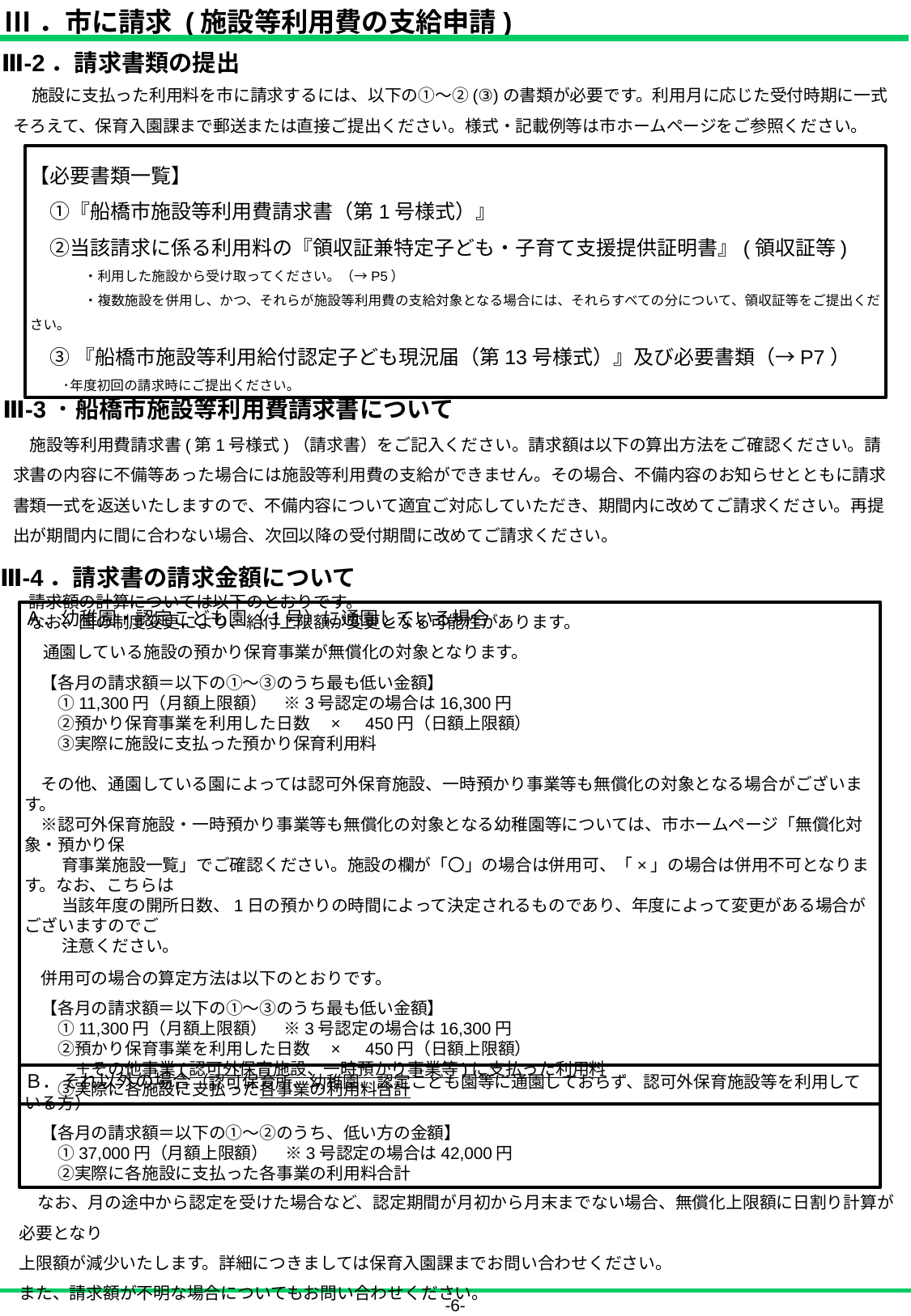

Ⅲ．市に請求 (施設等利用費の支給申請)
Ⅲ-2．請求書類の提出
　施設に支払った利用料を市に請求するには、以下の①～②(③)の書類が必要です。利用月に応じた受付時期に一式そろえて、保育入園課まで郵送または直接ご提出ください。様式・記載例等は市ホームページをご参照ください。
【必要書類一覧】
　①『船橋市施設等利用費請求書（第1号様式）』
　②当該請求に係る利用料の『領収証兼特定子ども・子育て支援提供証明書』(領収証等)
　　　　・利用した施設から受け取ってください。（→P5）
　　　　・複数施設を併用し、かつ、それらが施設等利用費の支給対象となる場合には、それらすべての分について、領収証等をご提出ください。
　③ 『船橋市施設等利用給付認定子ども現況届（第13号様式）』及び必要書類（→P7）
　　  ･年度初回の請求時にご提出ください。
Ⅲ-3．船橋市施設等利用費請求書について
　施設等利用費請求書(第1号様式)（請求書）をご記入ください。請求額は以下の算出方法をご確認ください。請求書の内容に不備等あった場合には施設等利用費の支給ができません。その場合、不備内容のお知らせとともに請求書類一式を返送いたしますので、不備内容について適宜ご対応していただき、期間内に改めてご請求ください。再提出が期間内に間に合わない場合、次回以降の受付期間に改めてご請求ください。
Ⅲ-4．請求書の請求金額について
　請求額の計算については以下のとおりです。
　なお、国の制度変更により、給付上限額が変更となる可能性があります。

Ａ．幼稚園・認定こども園（1号）に通園している場合
　通園している施設の預かり保育事業が無償化の対象となります。
　【各月の請求額＝以下の①～③のうち最も低い金額】
　　①11,300円（月額上限額）　※3号認定の場合は16,300円
　　②預かり保育事業を利用した日数　×　450円（日額上限額）
　　③実際に施設に支払った預かり保育利用料

　その他、通園している園によっては認可外保育施設、一時預かり事業等も無償化の対象となる場合がございます。
　※認可外保育施設・一時預かり事業等も無償化の対象となる幼稚園等については、市ホームページ「無償化対象・預かり保
　　 育事業施設一覧」でご確認ください。施設の欄が「〇」の場合は併用可、「×」の場合は併用不可となります。なお、こちらは
　　 当該年度の開所日数、1日の預かりの時間によって決定されるものであり、年度によって変更がある場合がございますのでご
　　 注意ください。

　併用可の場合の算定方法は以下のとおりです。
　【各月の請求額＝以下の①～③のうち最も低い金額】
　　①11,300円（月額上限額）　※3号認定の場合は16,300円
　　②預かり保育事業を利用した日数　×　450円（日額上限額）
　　　＋その他事業(認可外保育施設、一時預かり事業等)に支払った利用料
　　③実際に各施設に支払った各事業の利用料合計
Ｂ．それ以外の場合（認可保育所、幼稚園、認定こども園等に通園しておらず、認可外保育施設等を利用している方）
　【各月の請求額＝以下の①～②のうち、低い方の金額】
　　①37,000円（月額上限額）　※3号認定の場合は42,000円
　　②実際に各施設に支払った各事業の利用料合計
　なお、月の途中から認定を受けた場合など、認定期間が月初から月末までない場合、無償化上限額に日割り計算が必要となり
上限額が減少いたします。詳細につきましては保育入園課までお問い合わせください。
また、請求額が不明な場合についてもお問い合わせください。
-6-